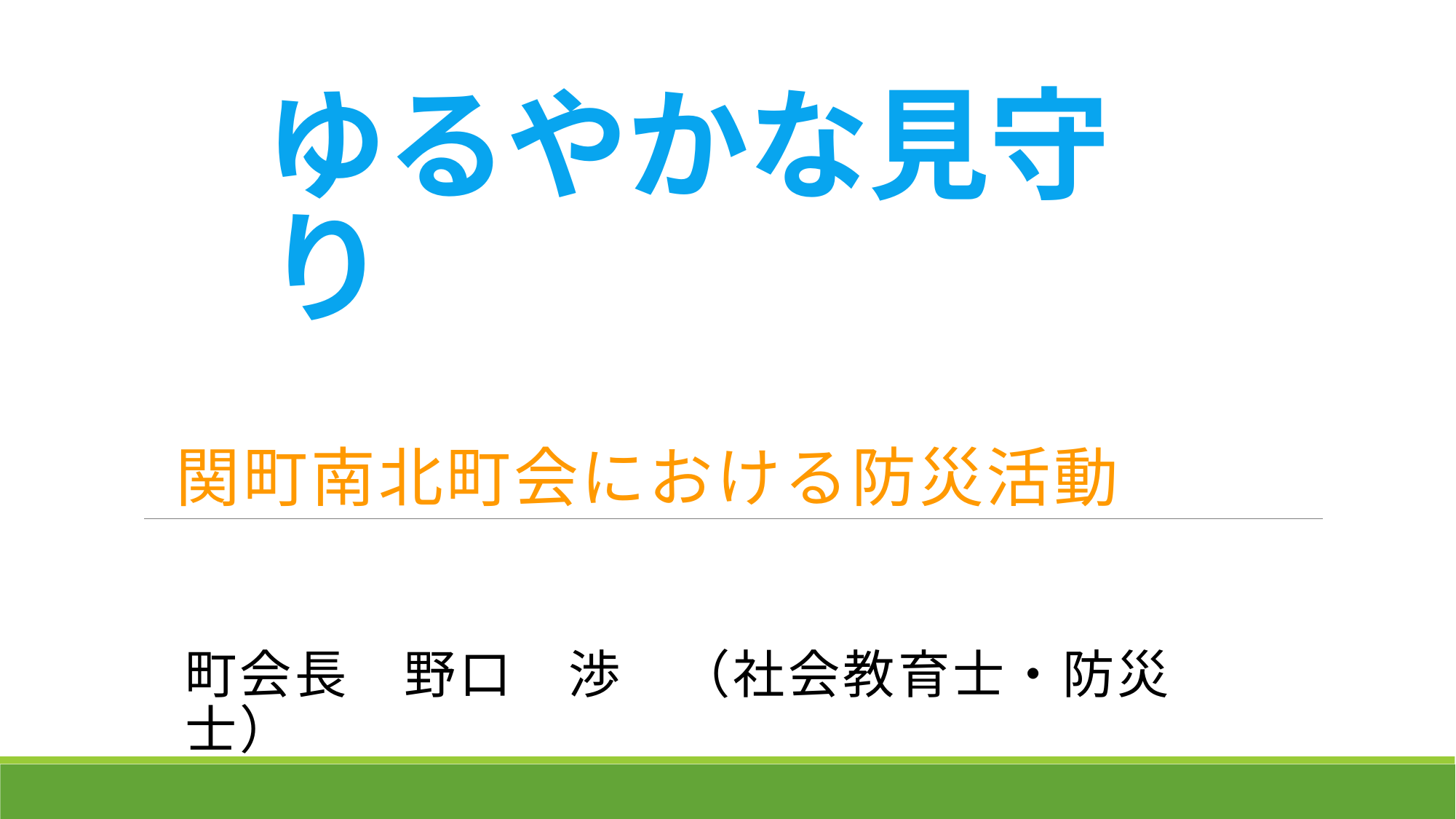

# ゆるやかな見守り
関町南北町会における防災活動
町会長　野口　渉　（社会教育士・防災士）